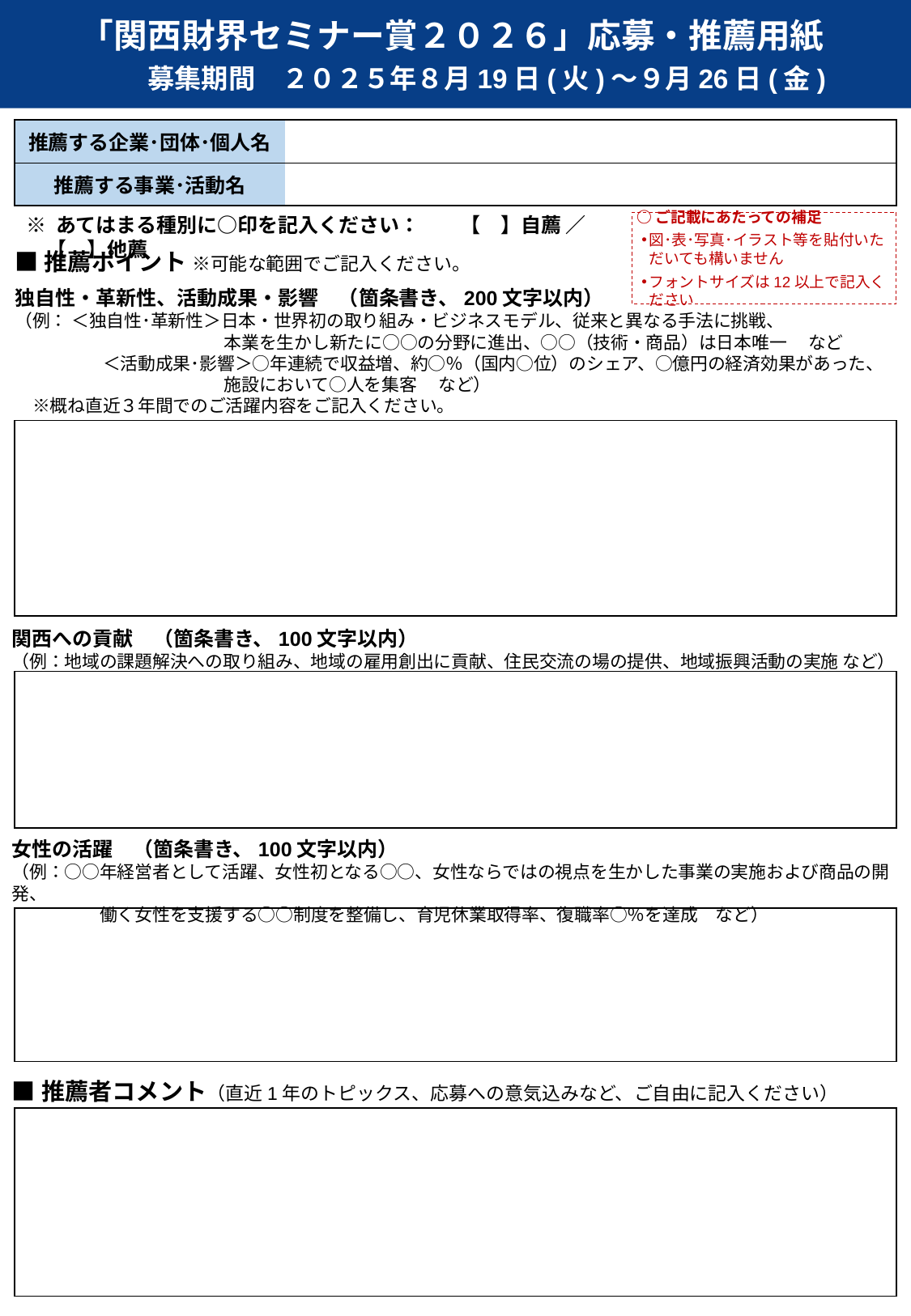

「関西財界セミナー賞２０２６」応募・推薦用紙
　　募集期間　２０２５年８月19日(火)～９月26日(金)
| 推薦する企業･団体･個人名 |  |
| --- | --- |
| 推薦する事業･活動名 |  |
※ あてはまる種別に○印を記入ください：　　【　】自薦 ／　【　】他薦
○ご記載にあたっての補足
図･表･写真･イラスト等を貼付いただいても構いません
フォントサイズは12以上で記入ください
■推薦ポイント ※可能な範囲でご記入ください。
独自性・革新性、活動成果・影響　（箇条書き、200文字以内）
（例： ＜独自性･革新性＞日本・世界初の取り組み・ビジネスモデル、従来と異なる手法に挑戦、
本業を生かし新たに○○の分野に進出、○○（技術・商品）は日本唯一 　など
　　　　　＜活動成果･影響＞○年連続で収益増、約○％（国内○位）のシェア、○億円の経済効果があった、
施設において○人を集客 　など）
　※概ね直近３年間でのご活躍内容をご記入ください。

関西への貢献　（箇条書き、100文字以内）
（例：地域の課題解決への取り組み、地域の雇用創出に貢献、住民交流の場の提供、地域振興活動の実施 など）

女性の活躍　（箇条書き、100文字以内）
（例：○○年経営者として活躍、女性初となる○○、女性ならではの視点を生かした事業の実施および商品の開発、
　　　　　働く女性を支援する○○制度を整備し、育児休業取得率、復職率○％を達成　など）

■推薦者コメント（直近1年のトピックス、応募への意気込みなど、ご自由に記入ください）